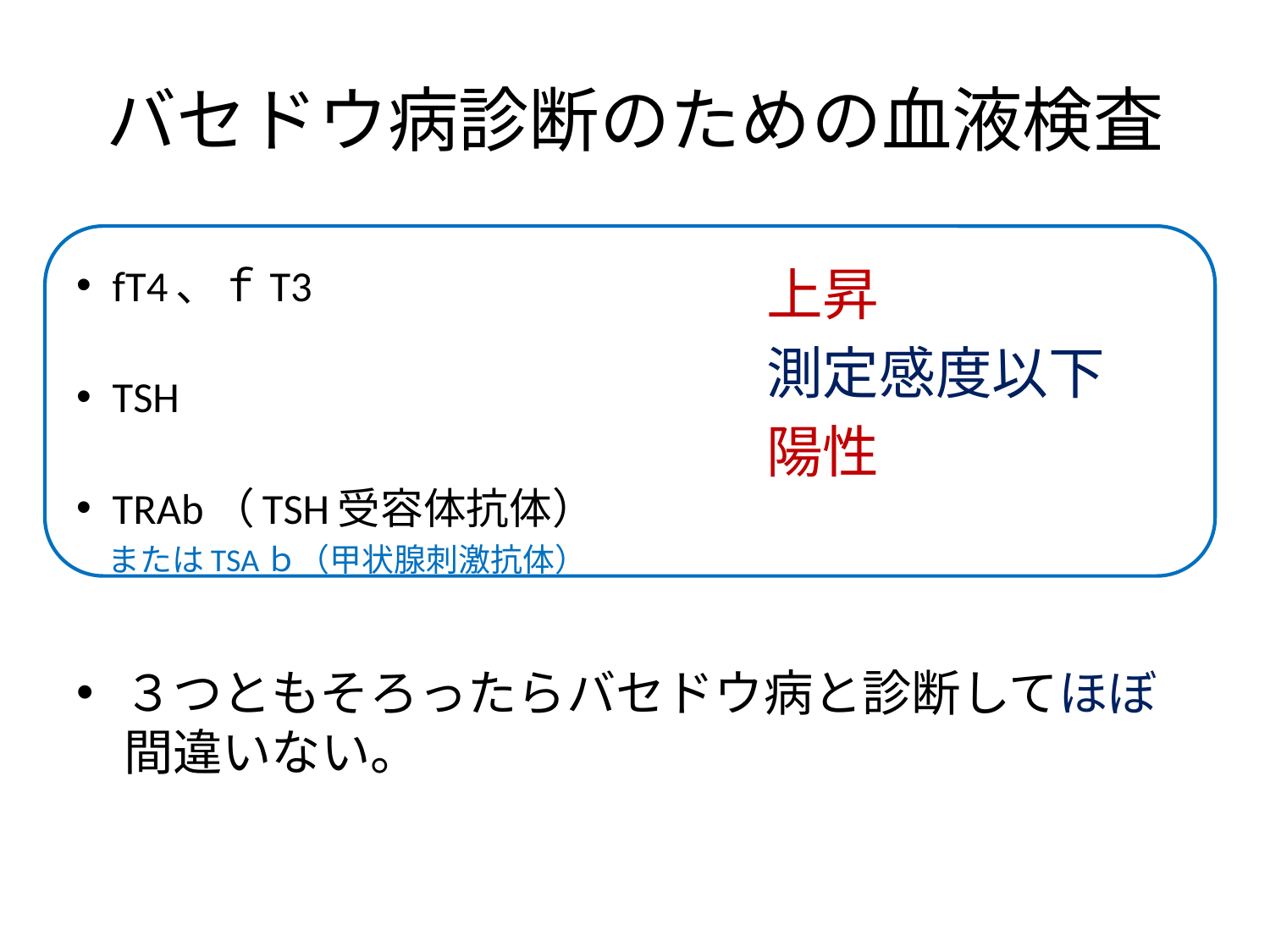

# バセドウ病診断のための血液検査

上昇
測定感度以下
陽性
fT4、ｆT3
TSH
TRAb（TSH受容体抗体）
　またはTSAｂ（甲状腺刺激抗体）
３つともそろったらバセドウ病と診断してほぼ間違いない。